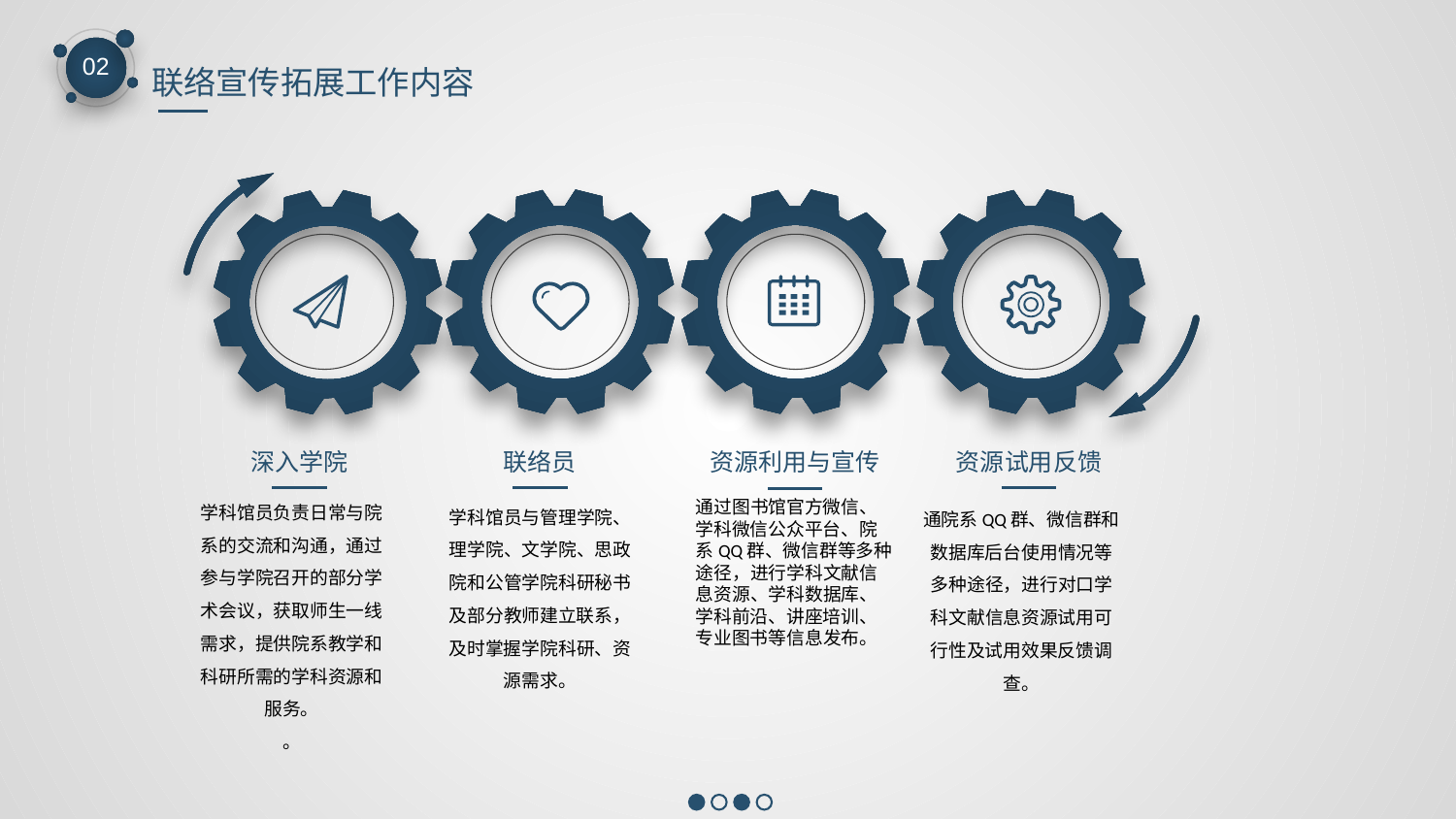

02
联络宣传拓展工作内容

深入学院
学科馆员负责日常与院系的交流和沟通，通过参与学院召开的部分学术会议，获取师生一线需求，提供院系教学和科研所需的学科资源和服务。
。
联络员
学科馆员与管理学院、理学院、文学院、思政院和公管学院科研秘书及部分教师建立联系，及时掌握学院科研、资源需求。
资源试用反馈
通院系QQ群、微信群和数据库后台使用情况等多种途径，进行对口学科文献信息资源试用可行性及试用效果反馈调查。
资源利用与宣传
通过图书馆官方微信、学科微信公众平台、院系QQ群、微信群等多种途径，进行学科文献信息资源、学科数据库、学科前沿、讲座培训、专业图书等信息发布。